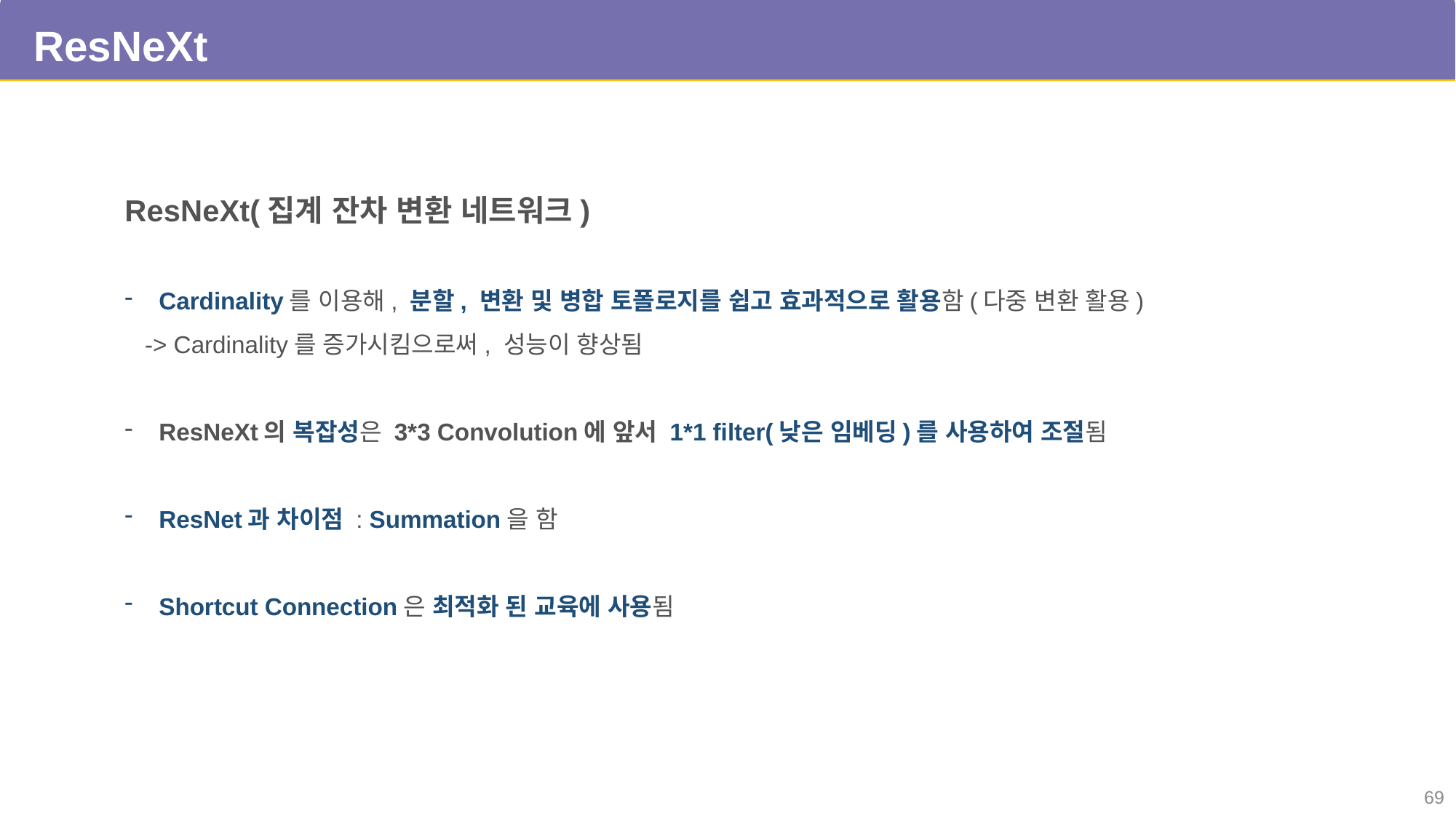

ResNeXt

ResNeXt(집계 잔차 변환 네트워크)

Cardinality를 이용해, 분할, 변환 및 병합 토폴로지를 쉽고 효과적으로 활용함(다중 변환 활용)
   -> Cardinality를 증가시킴으로써, 성능이 향상됨

ResNeXt의 복잡성은 3*3 Convolution에 앞서 1*1 filter(낮은 임베딩)를 사용하여 조절됨

ResNet과 차이점 : Summation을 함

Shortcut Connection은 최적화 된 교육에 사용됨
69